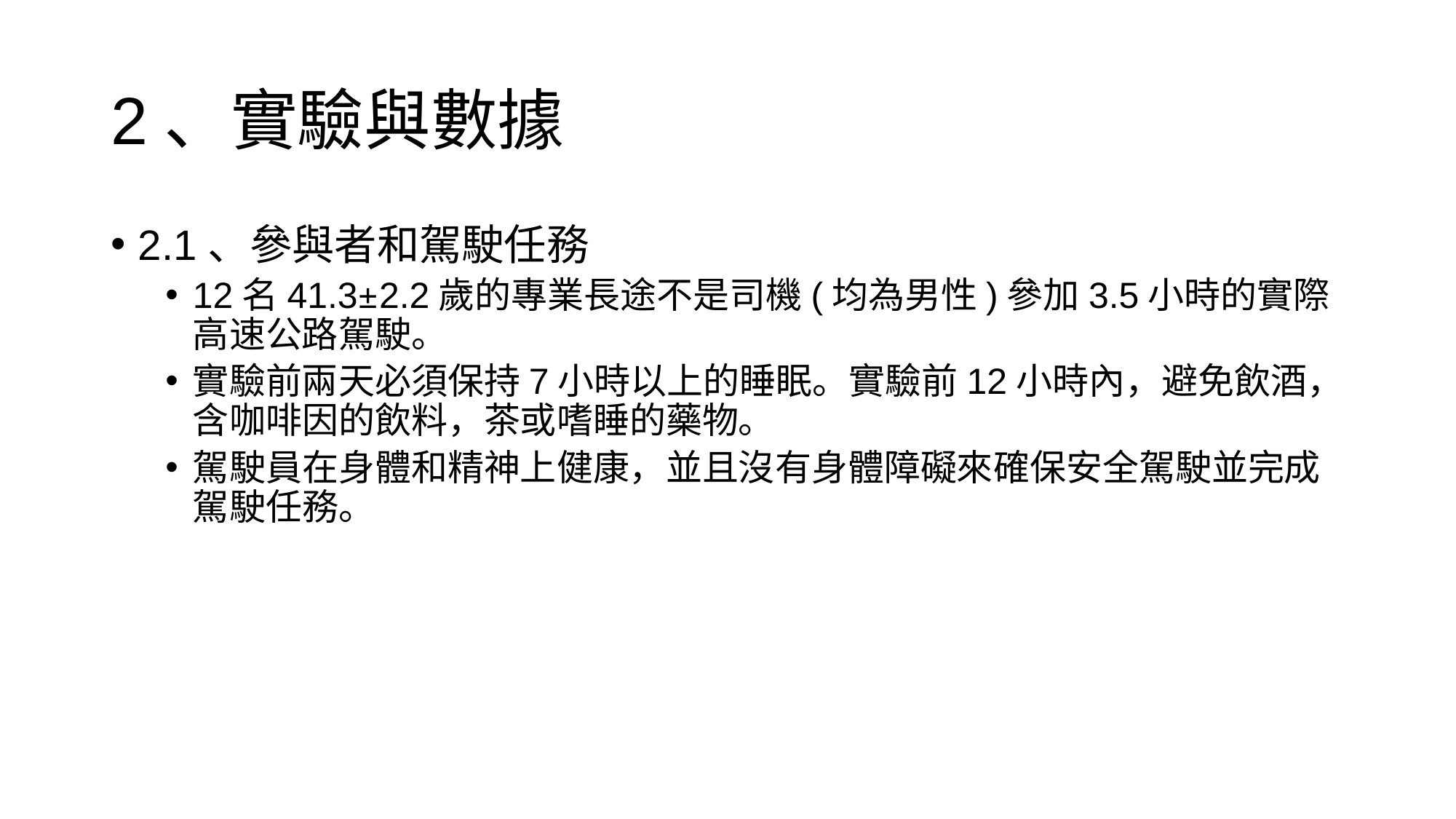

# 2、實驗與數據
2.1、參與者和駕駛任務
12名41.3±2.2歲的專業長途不是司機(均為男性)參加3.5小時的實際高速公路駕駛。
實驗前兩天必須保持7小時以上的睡眠。實驗前12小時內，避免飲酒，含咖啡因的飲料，茶或嗜睡的藥物。
駕駛員在身體和精神上健康，並且沒有身體障礙來確保安全駕駛並完成駕駛任務。